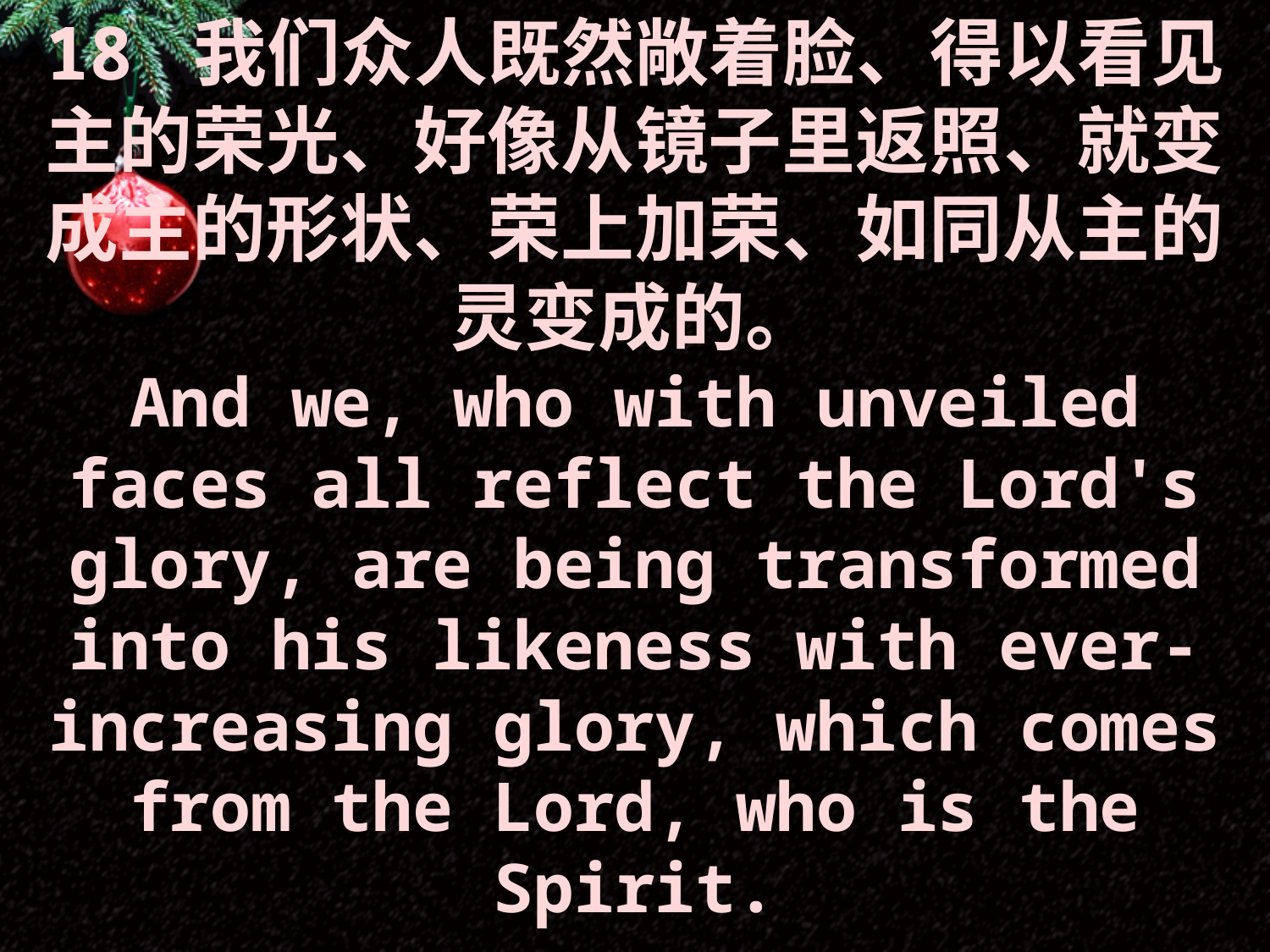

18 我们众人既然敞着脸、得以看见主的荣光、好像从镜子里返照、就变成主的形状、荣上加荣、如同从主的灵变成的。
And we, who with unveiled faces all reflect the Lord's glory, are being transformed into his likeness with ever-increasing glory, which comes from the Lord, who is the Spirit.